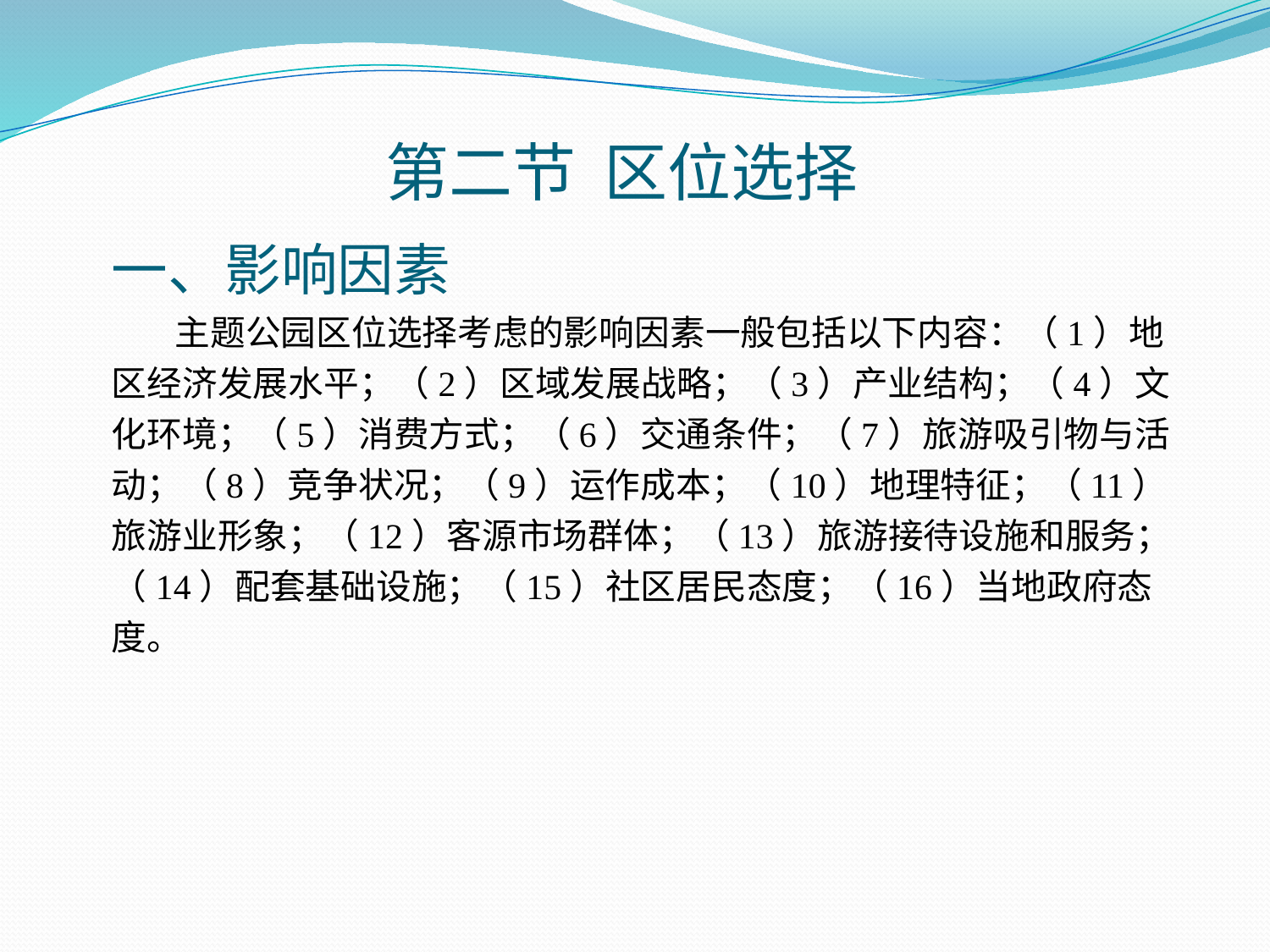

第二节  区位选择
一、影响因素
       主题公园区位选择考虑的影响因素一般包括以下内容：（1）地区经济发展水平；（2）区域发展战略；（3）产业结构；（4）文化环境；（5）消费方式；（6）交通条件；（7）旅游吸引物与活动；（8）竞争状况；（9）运作成本；（10）地理特征；（11）旅游业形象；（12）客源市场群体；（13）旅游接待设施和服务；（14）配套基础设施；（15）社区居民态度；（16）当地政府态度。